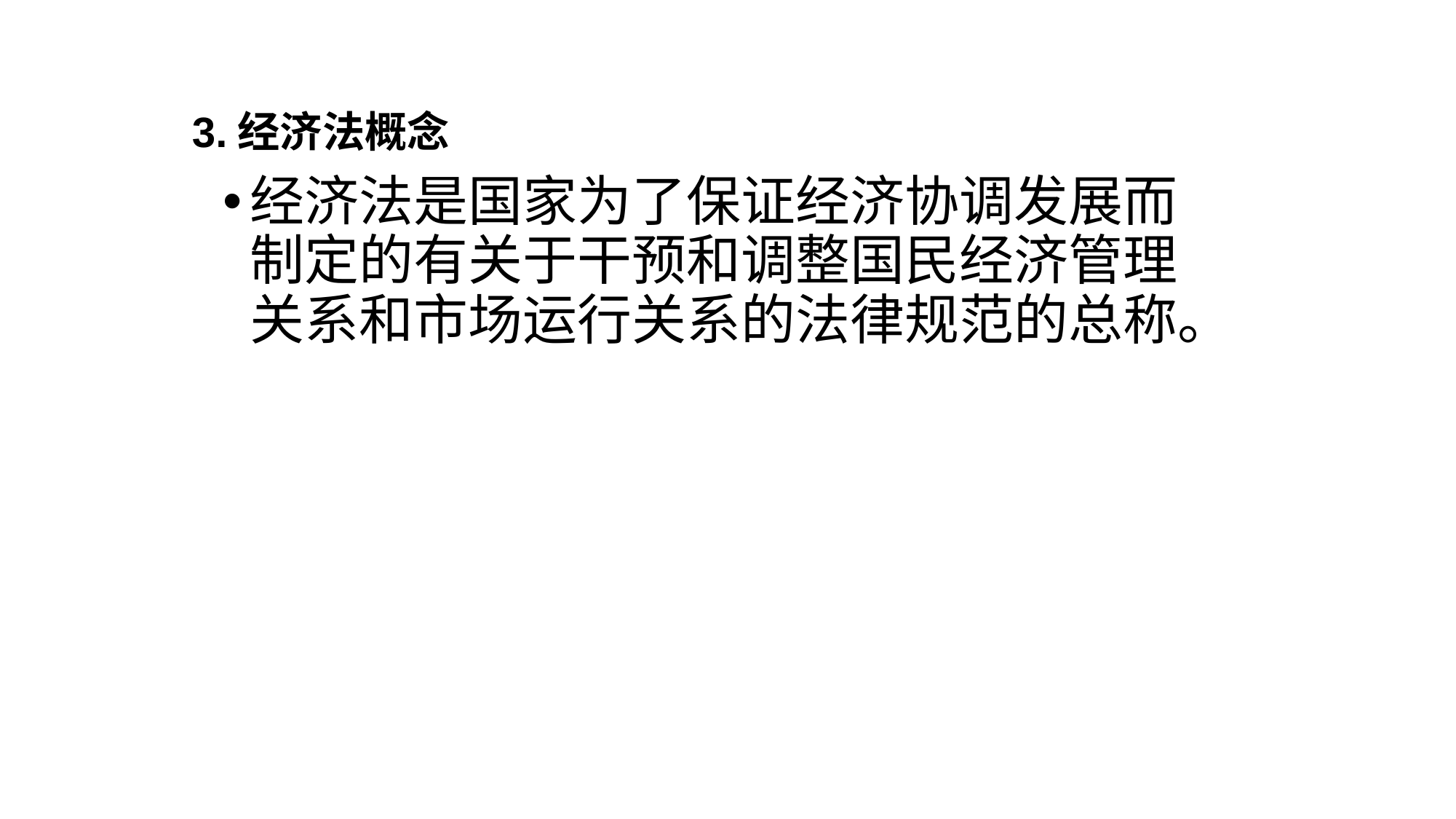

3.经济法概念
经济法是国家为了保证经济协调发展而制定的有关于干预和调整国民经济管理关系和市场运行关系的法律规范的总称。